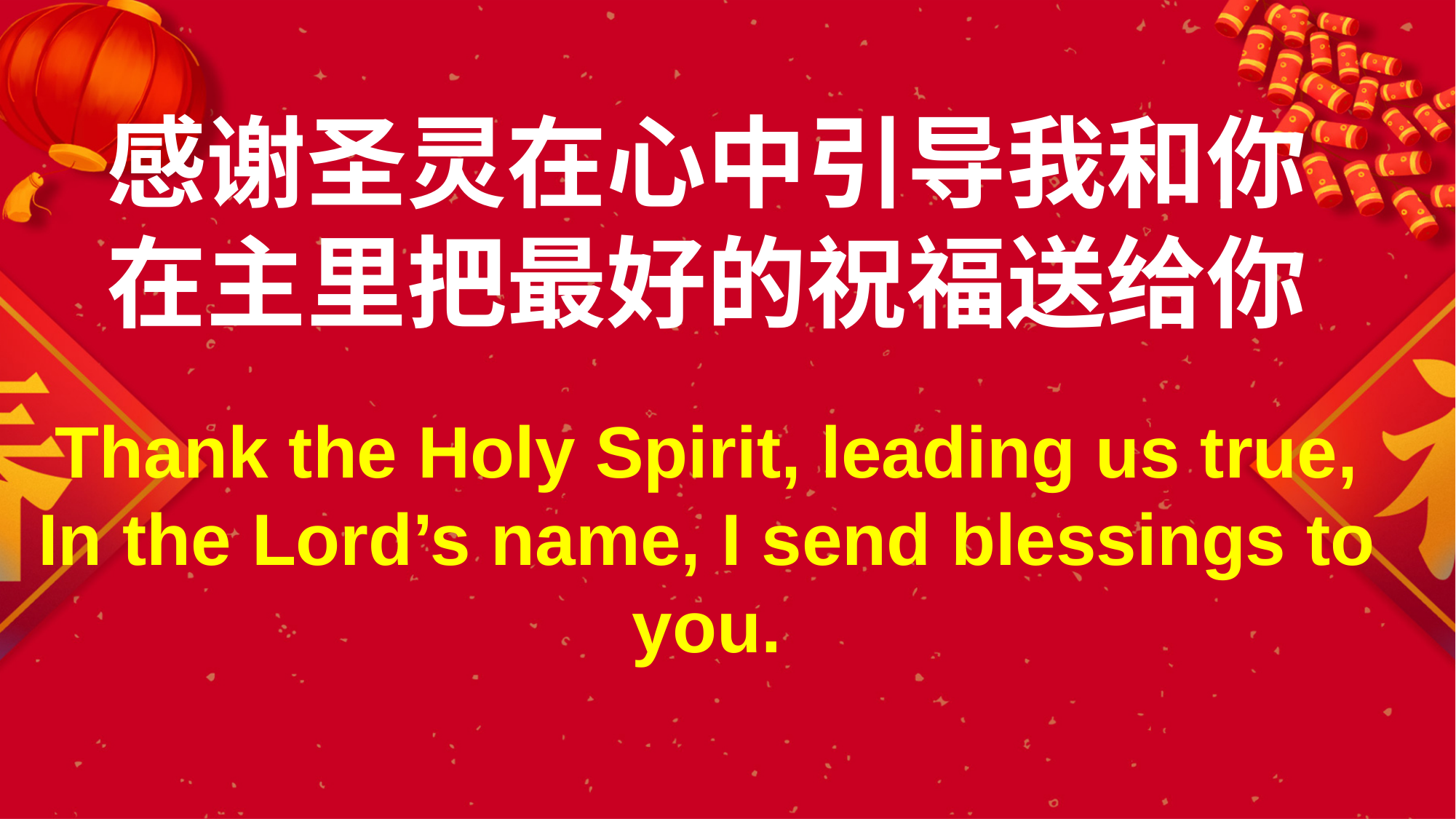

感谢圣灵在心中引导我和你
在主里把最好的祝福送给你

Thank the Holy Spirit, leading us true,
In the Lord’s name, I send blessings to you.